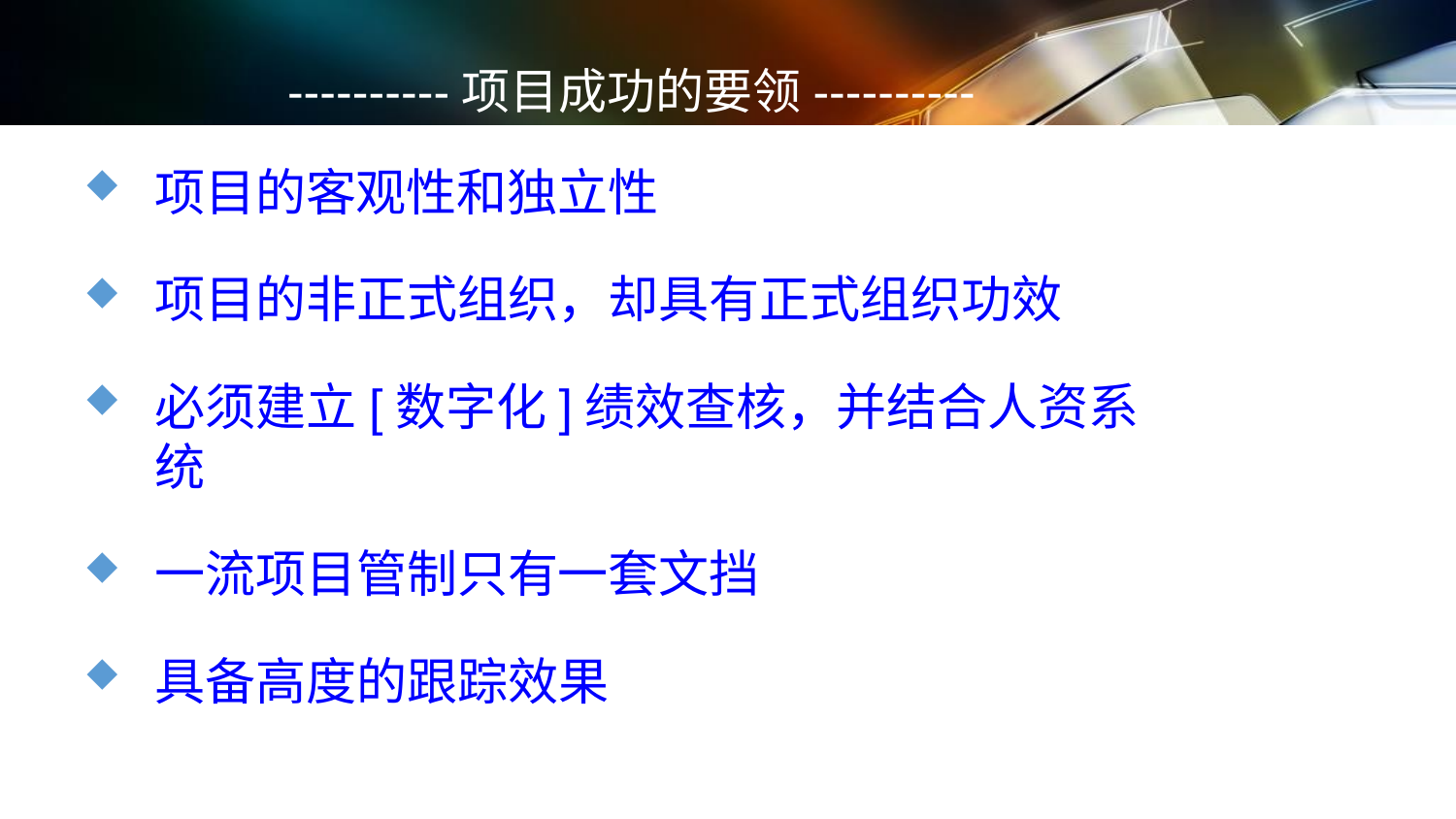

# ----------项目成功的要领----------
项目的客观性和独立性
项目的非正式组织，却具有正式组织功效
必须建立[数字化]绩效查核，并结合人资系统
一流项目管制只有一套文挡
具备高度的跟踪效果